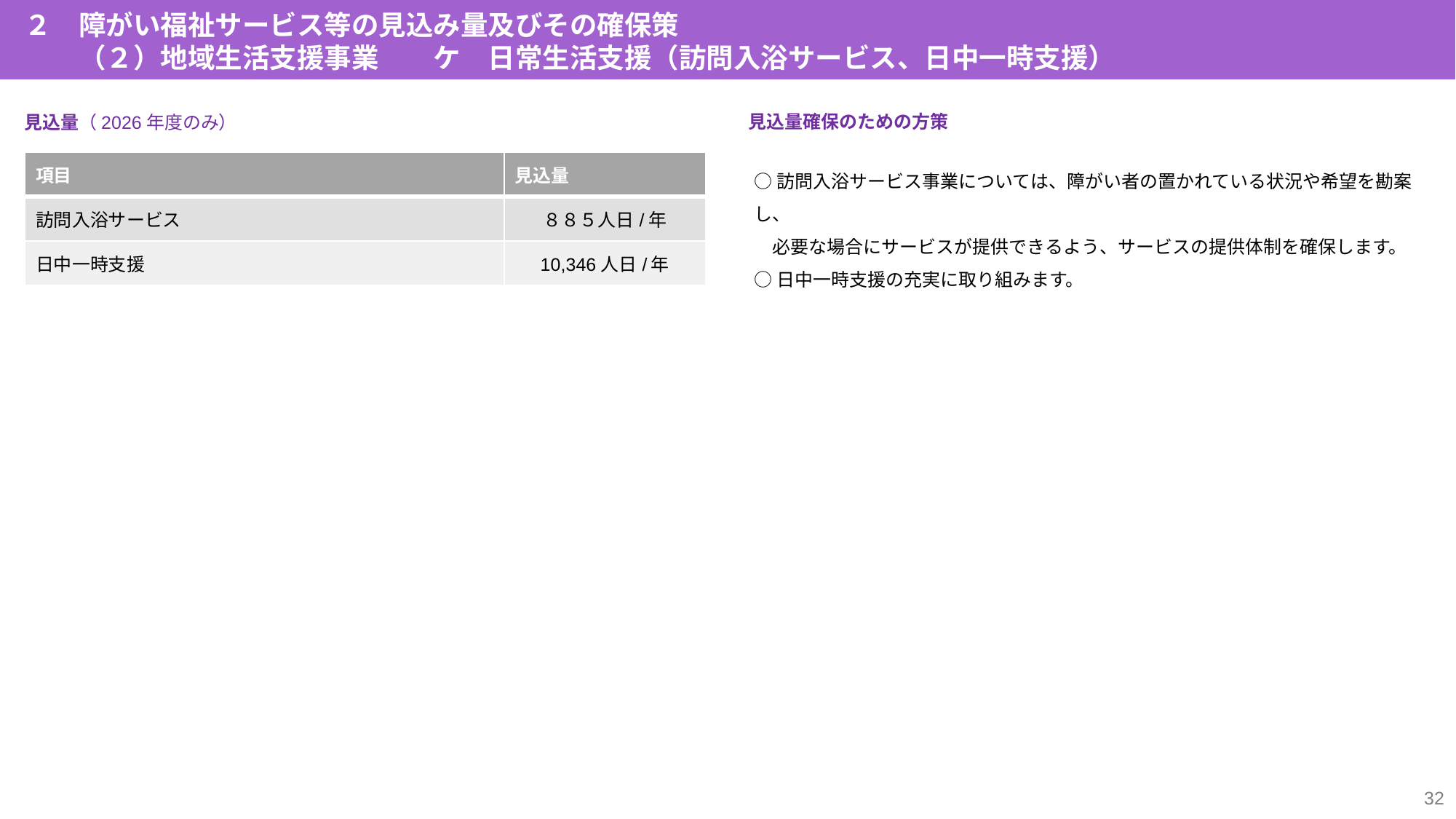

２　障がい福祉サービス等の見込み量及びその確保策
　　（２）地域生活支援事業　　ケ　日常生活支援（訪問入浴サービス、日中一時支援）
見込量確保のための方策
見込量（2026年度のみ）
| 項目 | 見込量 |
| --- | --- |
| 訪問入浴サービス | ８８５人日/年 |
| 日中一時支援 | 10,346人日/年 |
○訪問入浴サービス事業については、障がい者の置かれている状況や希望を勘案し、
　必要な場合にサービスが提供できるよう、サービスの提供体制を確保します。
○日中一時支援の充実に取り組みます。
32